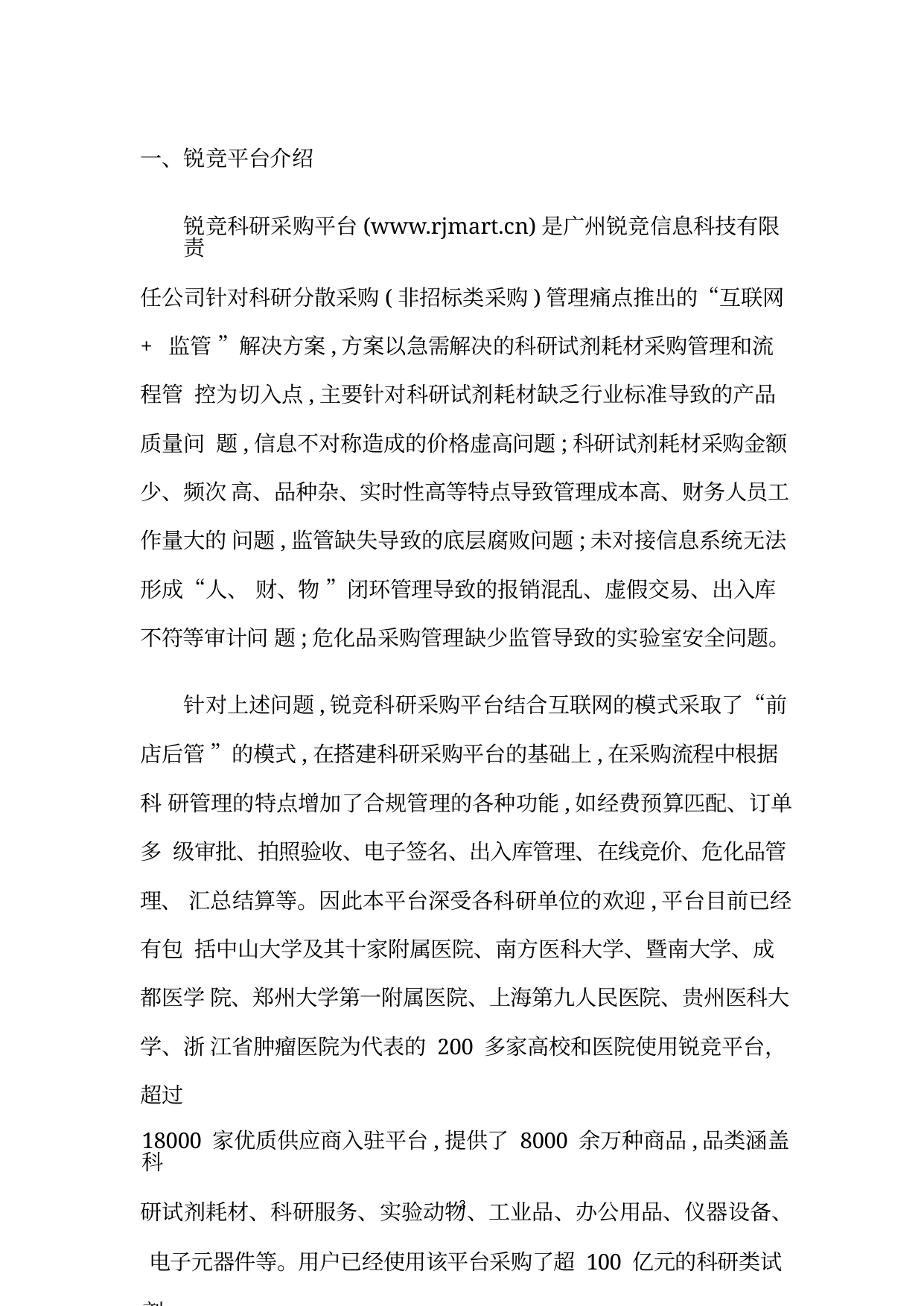

一、锐竞平台介绍

锐竞科研采购平台(www.rjmart.cn)是广州锐竞信息科技有限责
任公司针对科研分散采购(非招标类采购)管理痛点推出的“互联网+  监管 ”解决方案,方案以急需解决的科研试剂耗材采购管理和流程管  控为切入点,主要针对科研试剂耗材缺乏行业标准导致的产品质量问  题,信息不对称造成的价格虚高问题;科研试剂耗材采购金额少、频次 高、品种杂、实时性高等特点导致管理成本高、财务人员工作量大的 问题,监管缺失导致的底层腐败问题;未对接信息系统无法形成“人、 财、物 ”闭环管理导致的报销混乱、虚假交易、出入库不符等审计问 题;危化品采购管理缺少监管导致的实验室安全问题。

针对上述问题,锐竞科研采购平台结合互联网的模式采取了“前
店后管 ”的模式,在搭建科研采购平台的基础上,在采购流程中根据科 研管理的特点增加了合规管理的各种功能,如经费预算匹配、订单多  级审批、拍照验收、电子签名、出入库管理、在线竞价、危化品管理、 汇总结算等。因此本平台深受各科研单位的欢迎,平台目前已经有包  括中山大学及其十家附属医院、南方医科大学、暨南大学、成都医学 院、郑州大学第一附属医院、上海第九人民医院、贵州医科大学、浙 江省肿瘤医院为代表的 200 多家高校和医院使用锐竞平台，超过
18000 家优质供应商入驻平台,提供了 8000 余万种商品,品类涵盖科
研试剂耗材、科研服务、实验动物、工业品、办公用品、仪器设备、 电子元器件等。用户已经使用该平台采购了超 100 亿元的科研类试剂

3